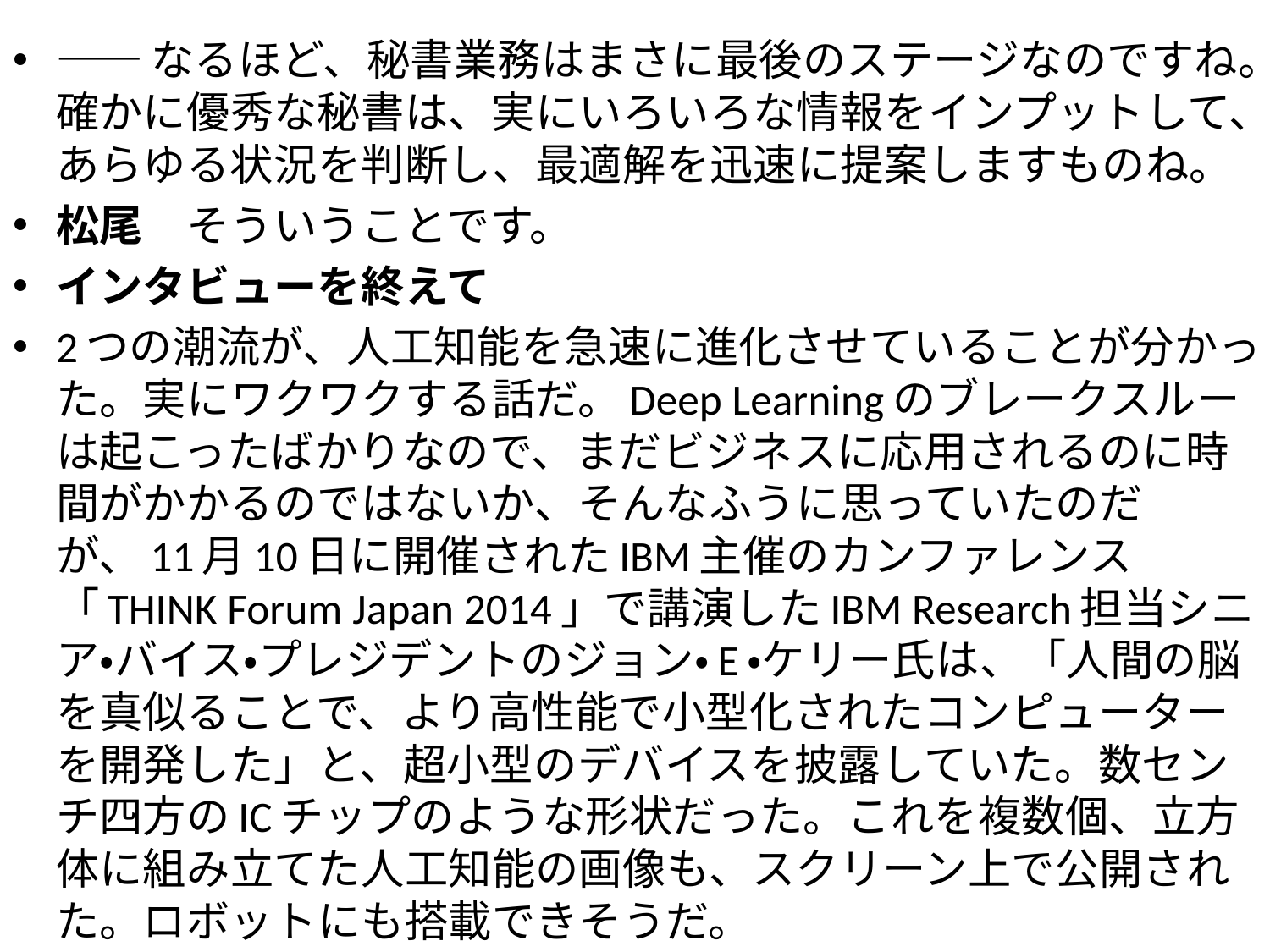

――なるほど、秘書業務はまさに最後のステージなのですね。確かに優秀な秘書は、実にいろいろな情報をインプットして、あらゆる状況を判断し、最適解を迅速に提案しますものね。
松尾　そういうことです。
インタビューを終えて
2つの潮流が、人工知能を急速に進化させていることが分かった。実にワクワクする話だ。Deep Learningのブレークスルーは起こったばかりなので、まだビジネスに応用されるのに時間がかかるのではないか、そんなふうに思っていたのだが、11月10日に開催されたIBM主催のカンファレンス「THINK Forum Japan 2014」で講演したIBM Research担当シニア・バイス・プレジデントのジョン・E・ケリー氏は、「人間の脳を真似ることで、より高性能で小型化されたコンピューターを開発した」と、超小型のデバイスを披露していた。数センチ四方のICチップのような形状だった。これを複数個、立方体に組み立てた人工知能の画像も、スクリーン上で公開された。ロボットにも搭載できそうだ。